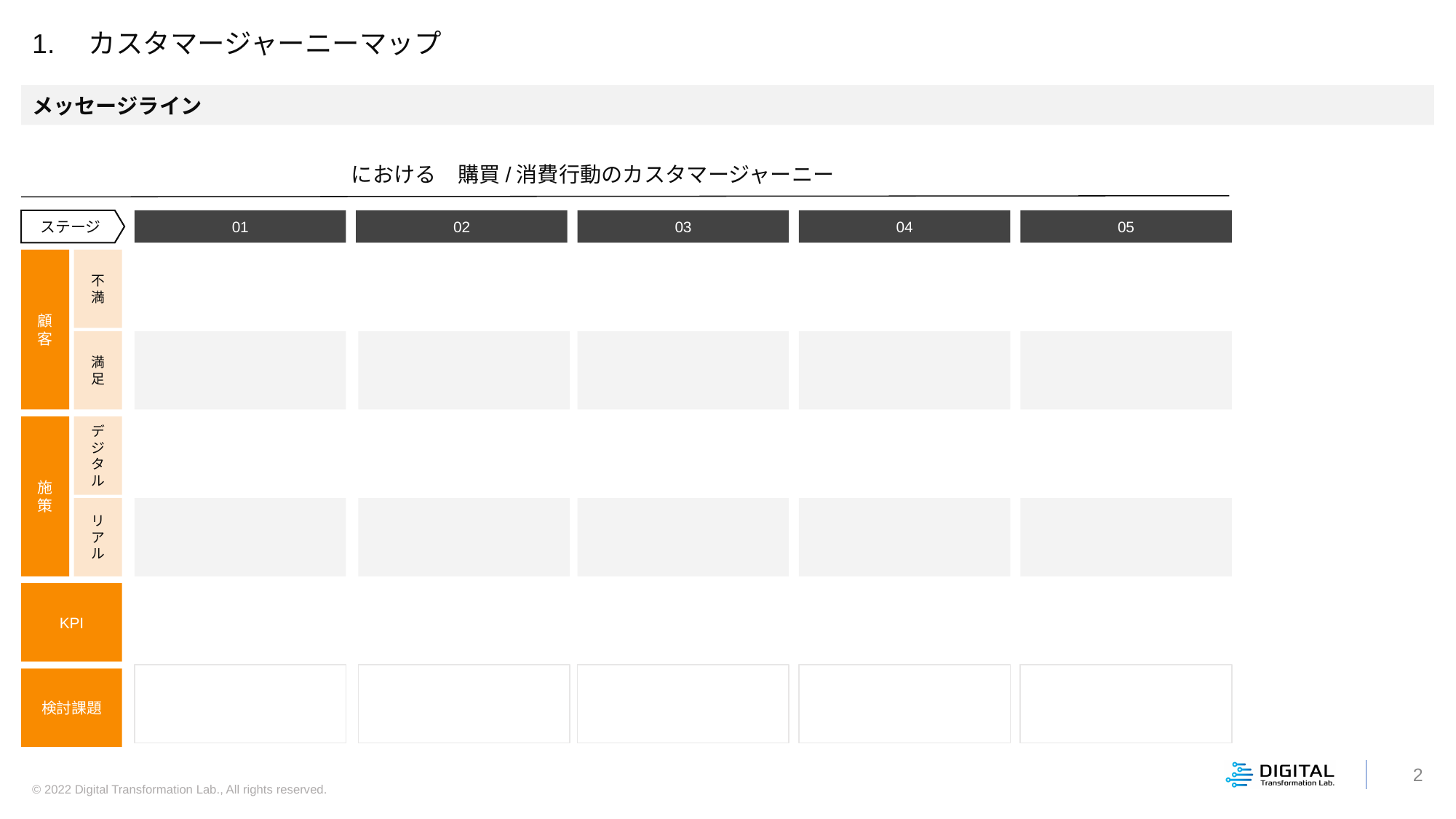

1.　カスタマージャーニーマップ
メッセージライン
　　　　　　　　　　　　　　　における　購買/消費行動のカスタマージャーニー
ステージ
01
02
05
03
04
顧客
不満

満足

施策
デジタル

リアル

KPI

検討課題
2